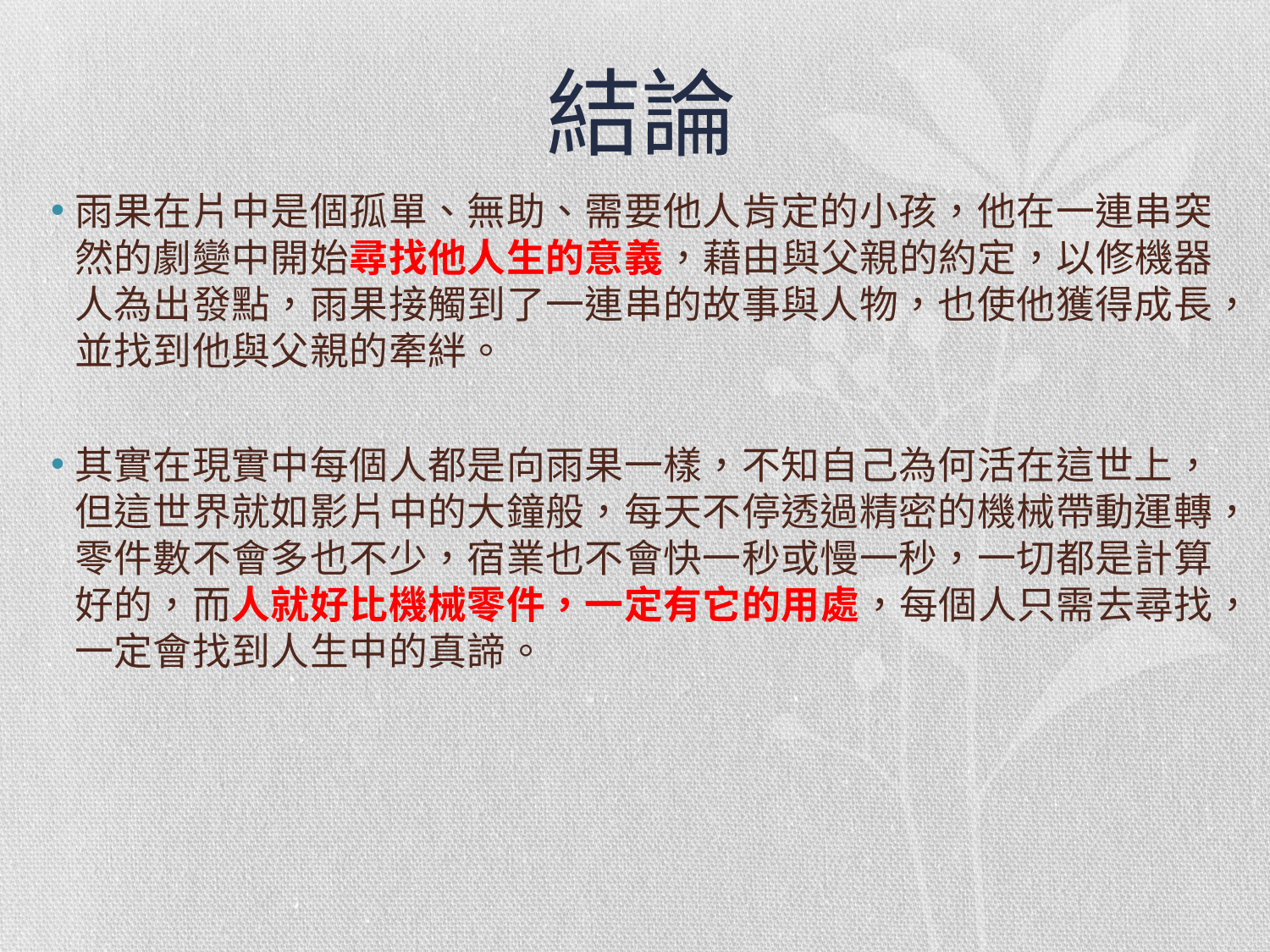

# 結論
雨果在片中是個孤單、無助、需要他人肯定的小孩，他在一連串突然的劇變中開始尋找他人生的意義，藉由與父親的約定，以修機器人為出發點，雨果接觸到了一連串的故事與人物，也使他獲得成長，並找到他與父親的牽絆。

其實在現實中每個人都是向雨果一樣，不知自己為何活在這世上，但這世界就如影片中的大鐘般，每天不停透過精密的機械帶動運轉，零件數不會多也不少，宿業也不會快一秒或慢一秒，一切都是計算好的，而人就好比機械零件，一定有它的用處，每個人只需去尋找，一定會找到人生中的真諦。